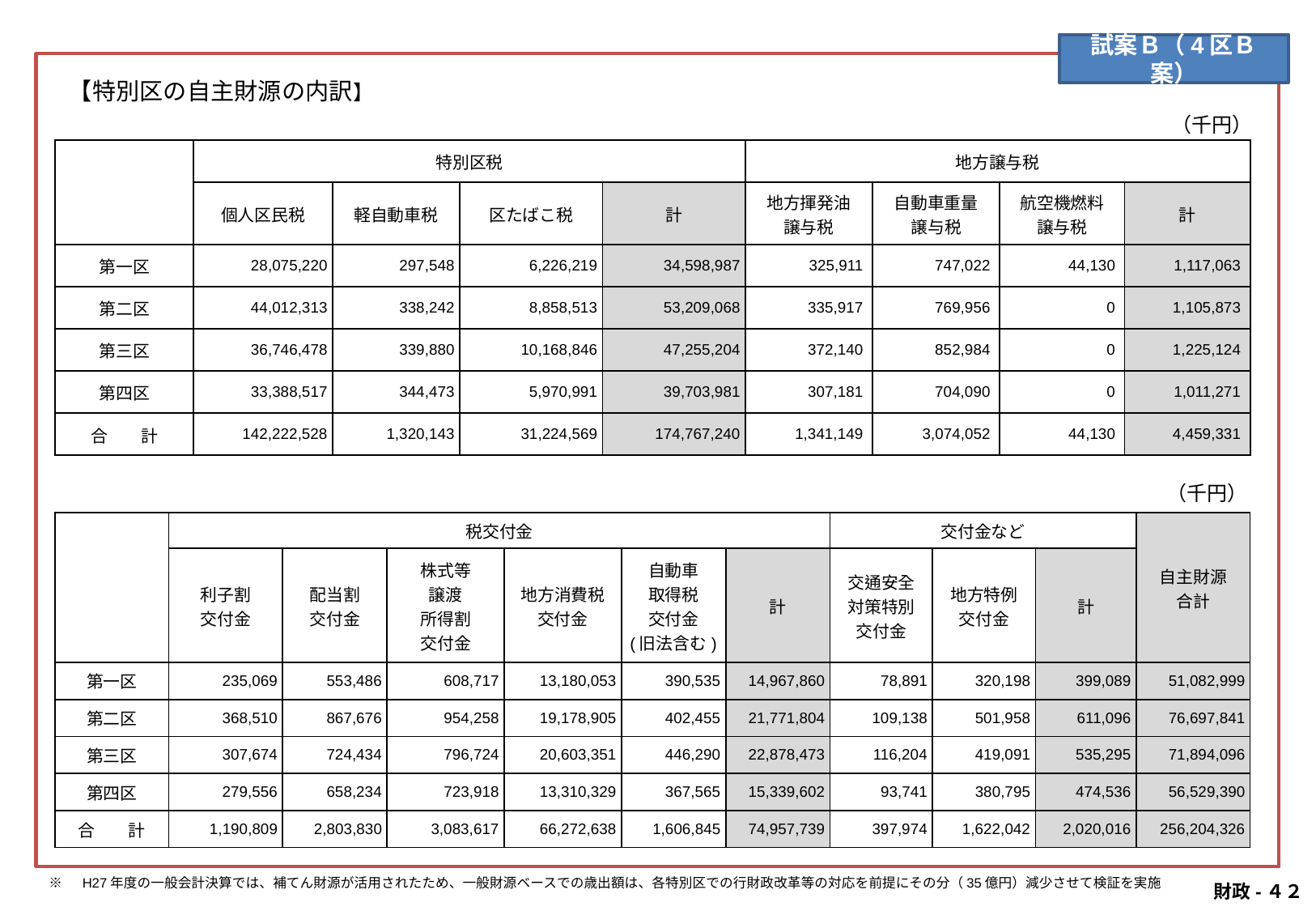

#
試案Ｂ（4区Ｂ案）

【特別区の自主財源の内訳】
（千円）
|  | 特別区税 |  |  |  | 地方譲与税 |  |  |  |
| --- | --- | --- | --- | --- | --- | --- | --- | --- |
|  | 個人区民税 | 軽自動車税 | 区たばこ税 | 計 | 地方揮発油 譲与税 | 自動車重量 譲与税 | 航空機燃料 譲与税 | 計 |
| 第一区 | 28,075,220 | 297,548 | 6,226,219 | 34,598,987 | 325,911 | 747,022 | 44,130 | 1,117,063 |
| 第二区 | 44,012,313 | 338,242 | 8,858,513 | 53,209,068 | 335,917 | 769,956 | 0 | 1,105,873 |
| 第三区 | 36,746,478 | 339,880 | 10,168,846 | 47,255,204 | 372,140 | 852,984 | 0 | 1,225,124 |
| 第四区 | 33,388,517 | 344,473 | 5,970,991 | 39,703,981 | 307,181 | 704,090 | 0 | 1,011,271 |
| 合　　計 | 142,222,528 | 1,320,143 | 31,224,569 | 174,767,240 | 1,341,149 | 3,074,052 | 44,130 | 4,459,331 |
（千円）
|  | 税交付金 |  |  |  |  |  | 交付金など |  |  | 自主財源 合計 |
| --- | --- | --- | --- | --- | --- | --- | --- | --- | --- | --- |
|  | 利子割 交付金 | 配当割 交付金 | 株式等 譲渡 所得割 交付金 | 地方消費税 交付金 | 自動車 取得税 交付金 (旧法含む) | 計 | 交通安全 対策特別 交付金 | 地方特例 交付金 | 計 |  |
| 第一区 | 235,069 | 553,486 | 608,717 | 13,180,053 | 390,535 | 14,967,860 | 78,891 | 320,198 | 399,089 | 51,082,999 |
| 第二区 | 368,510 | 867,676 | 954,258 | 19,178,905 | 402,455 | 21,771,804 | 109,138 | 501,958 | 611,096 | 76,697,841 |
| 第三区 | 307,674 | 724,434 | 796,724 | 20,603,351 | 446,290 | 22,878,473 | 116,204 | 419,091 | 535,295 | 71,894,096 |
| 第四区 | 279,556 | 658,234 | 723,918 | 13,310,329 | 367,565 | 15,339,602 | 93,741 | 380,795 | 474,536 | 56,529,390 |
| 合　　計 | 1,190,809 | 2,803,830 | 3,083,617 | 66,272,638 | 1,606,845 | 74,957,739 | 397,974 | 1,622,042 | 2,020,016 | 256,204,326 |
※　H27年度の一般会計決算では、補てん財源が活用されたため、一般財源ベースでの歳出額は、各特別区での行財政改革等の対応を前提にその分（35億円）減少させて検証を実施
 財政-４２